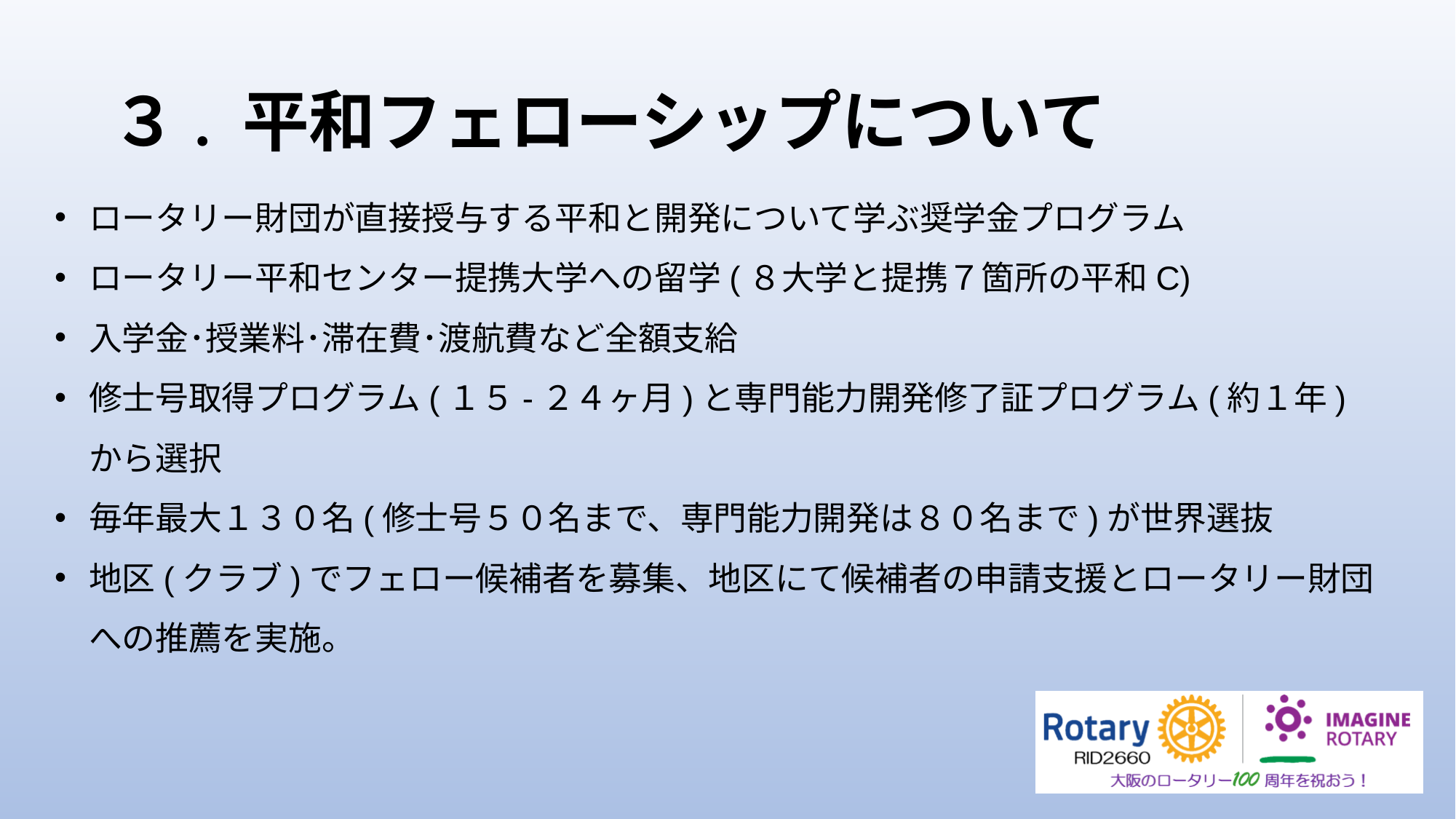

# ３. 平和フェローシップについて
ロータリー財団が直接授与する平和と開発について学ぶ奨学金プログラム
ロータリー平和センター提携大学への留学(８大学と提携７箇所の平和C)
入学金･授業料･滞在費･渡航費など全額支給
修士号取得プログラム(１５-２４ヶ月)と専門能力開発修了証プログラム(約１年)から選択
毎年最大１３０名(修士号５０名まで、専門能力開発は８０名まで)が世界選抜
地区(クラブ)でフェロー候補者を募集、地区にて候補者の申請支援とロータリー財団への推薦を実施。